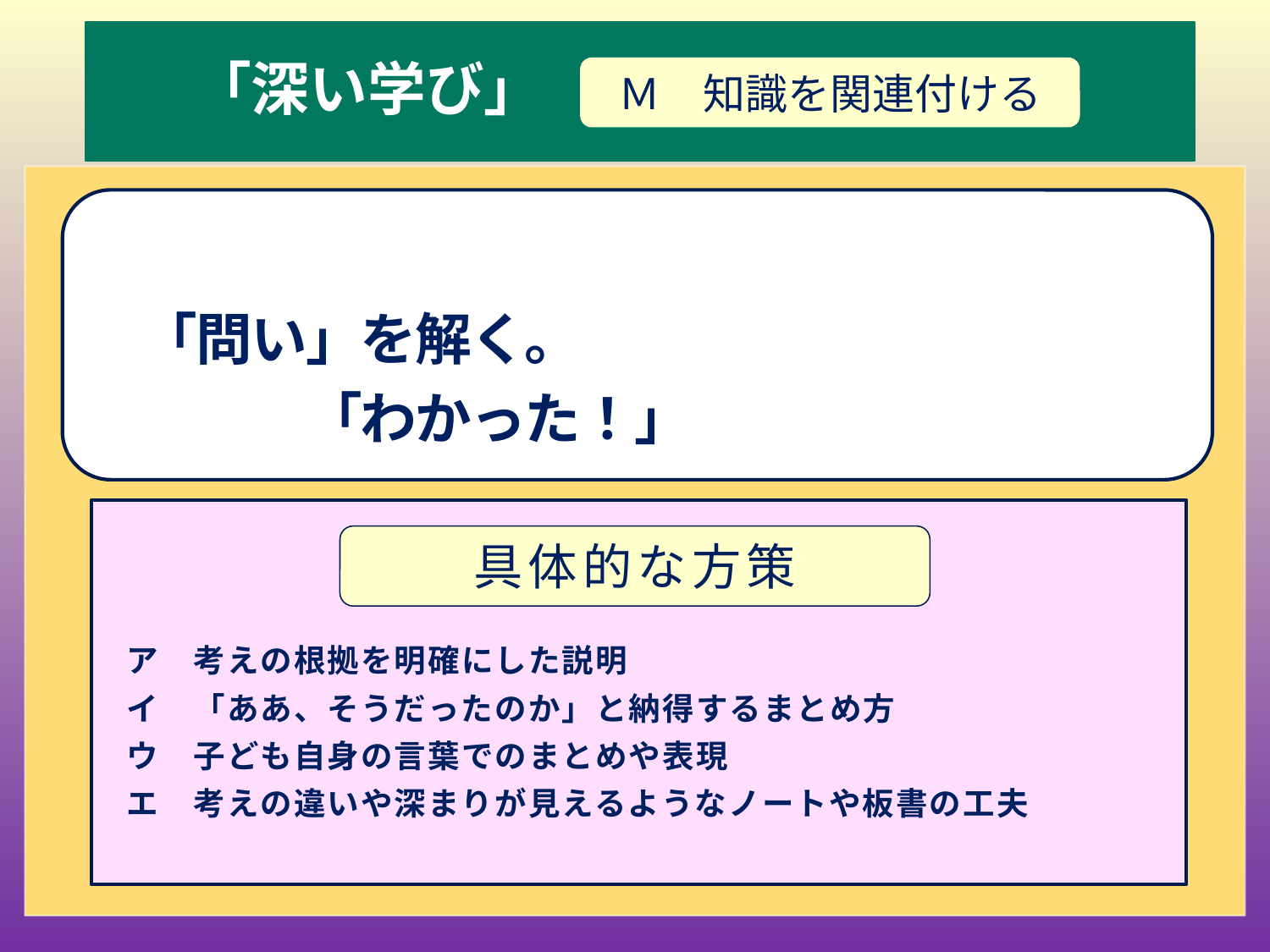

# 「深い学び」
Ｍ　知識を関連付ける

授業改善の視点
　「問い」を解く。
　　　　「わかった！」

ア　考えの根拠を明確にした説明
イ　「ああ、そうだったのか」と納得するまとめ方
ウ　子ども自身の言葉でのまとめや表現
エ　考えの違いや深まりが見えるようなノートや板書の工夫

具体的な方策